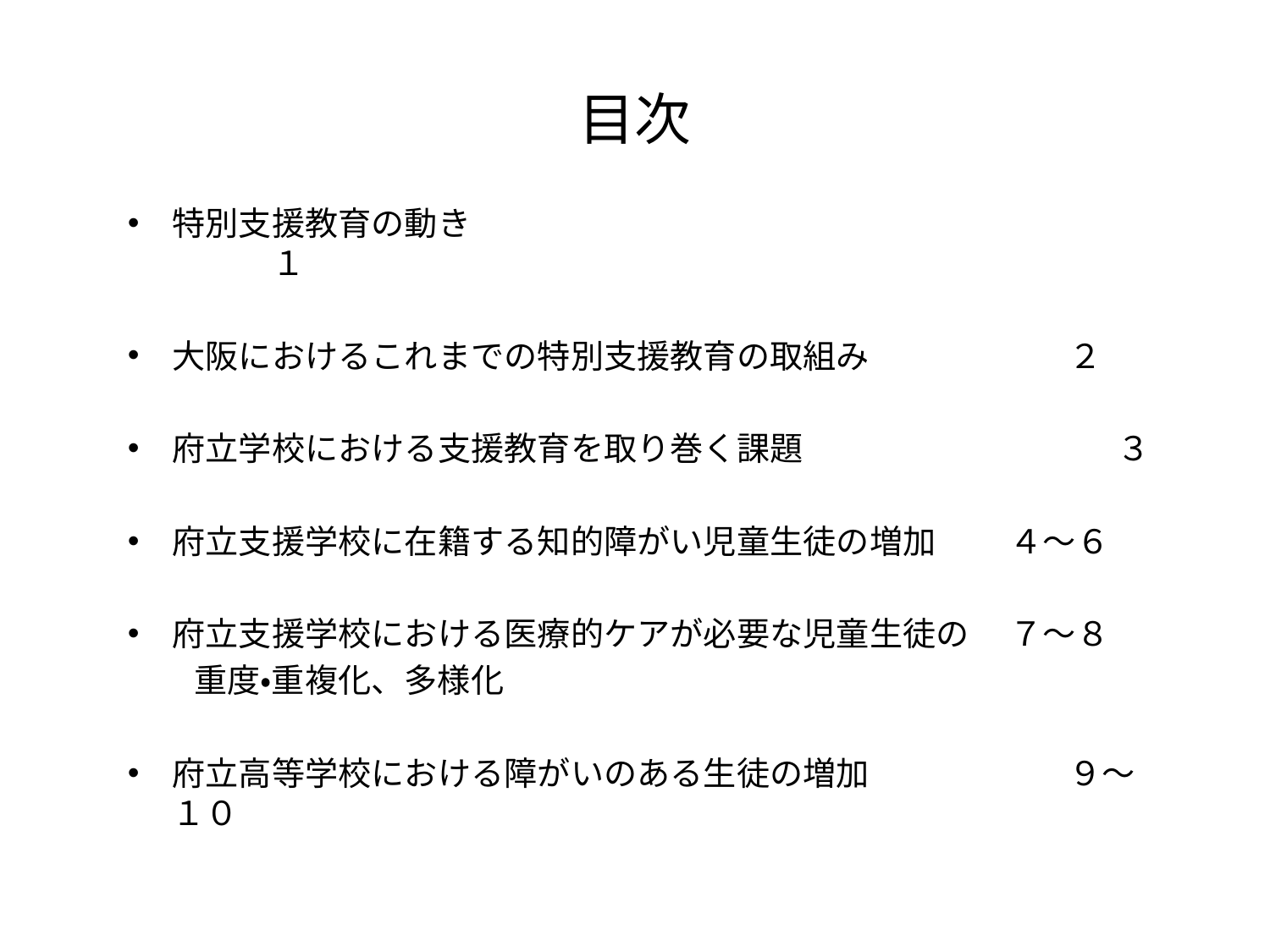

# 目次
特別支援教育の動き　　　　　　　　　　　　　　　　　 　　　　　　１

大阪におけるこれまでの特別支援教育の取組み　　　　　　２

府立学校における支援教育を取り巻く課題　　　　　 　　 　　３

府立支援学校に在籍する知的障がい児童生徒の増加 　　４～６

府立支援学校における医療的ケアが必要な児童生徒の 　７～８
　　重度・重複化、多様化

府立高等学校における障がいのある生徒の増加　　　　　　９～１０